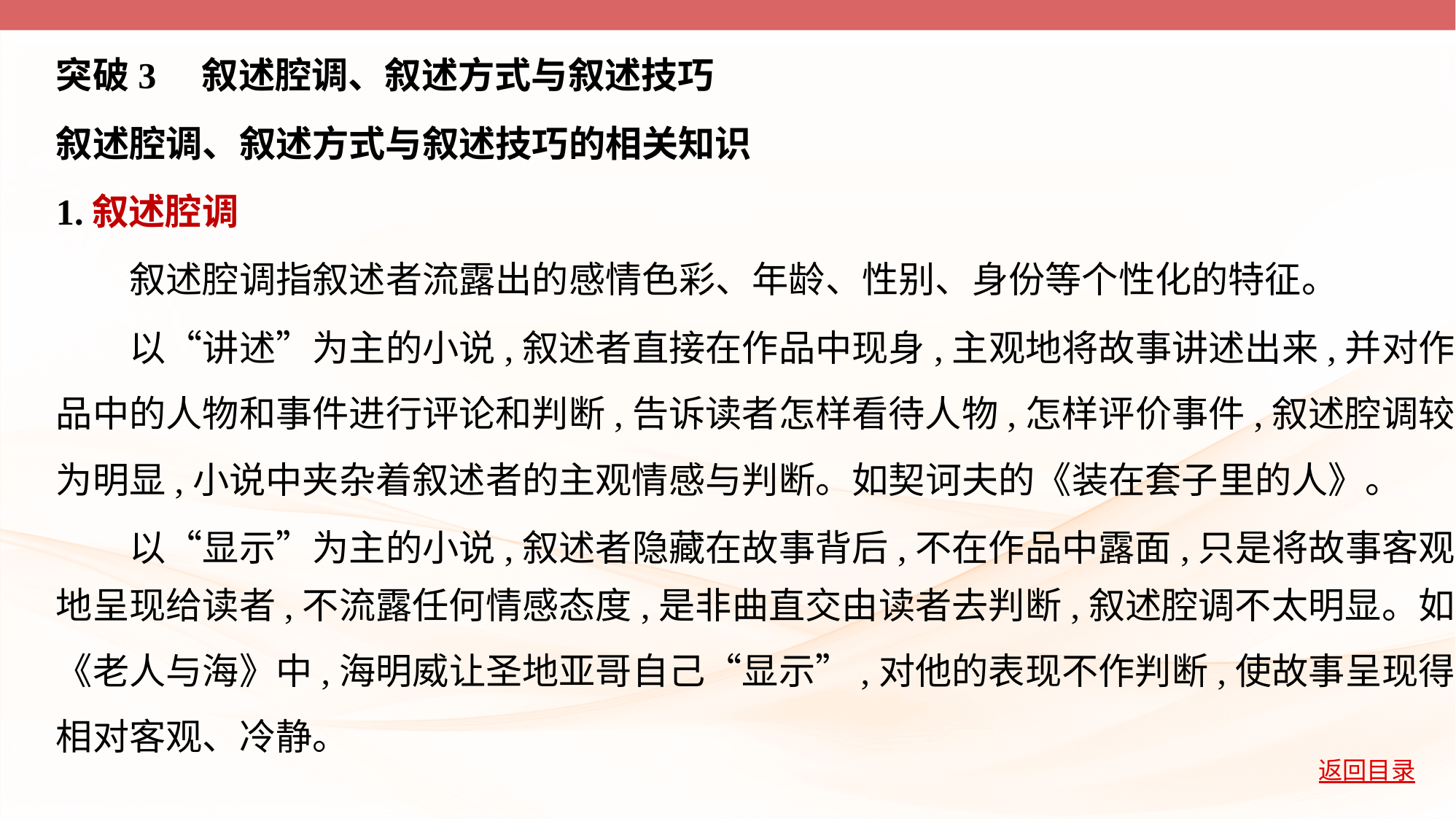

突破3　叙述腔调、叙述方式与叙述技巧
叙述腔调、叙述方式与叙述技巧的相关知识
1.叙述腔调
　　叙述腔调指叙述者流露出的感情色彩、年龄、性别、身份等个性化的特征。
　　以“讲述”为主的小说,叙述者直接在作品中现身,主观地将故事讲述出来,并对作
品中的人物和事件进行评论和判断,告诉读者怎样看待人物,怎样评价事件,叙述腔调较
为明显,小说中夹杂着叙述者的主观情感与判断。如契诃夫的《装在套子里的人》。
　　以“显示”为主的小说,叙述者隐藏在故事背后,不在作品中露面,只是将故事客观
地呈现给读者,不流露任何情感态度,是非曲直交由读者去判断,叙述腔调不太明显。如
《老人与海》中,海明威让圣地亚哥自己“显示”,对他的表现不作判断,使故事呈现得
相对客观、冷静。